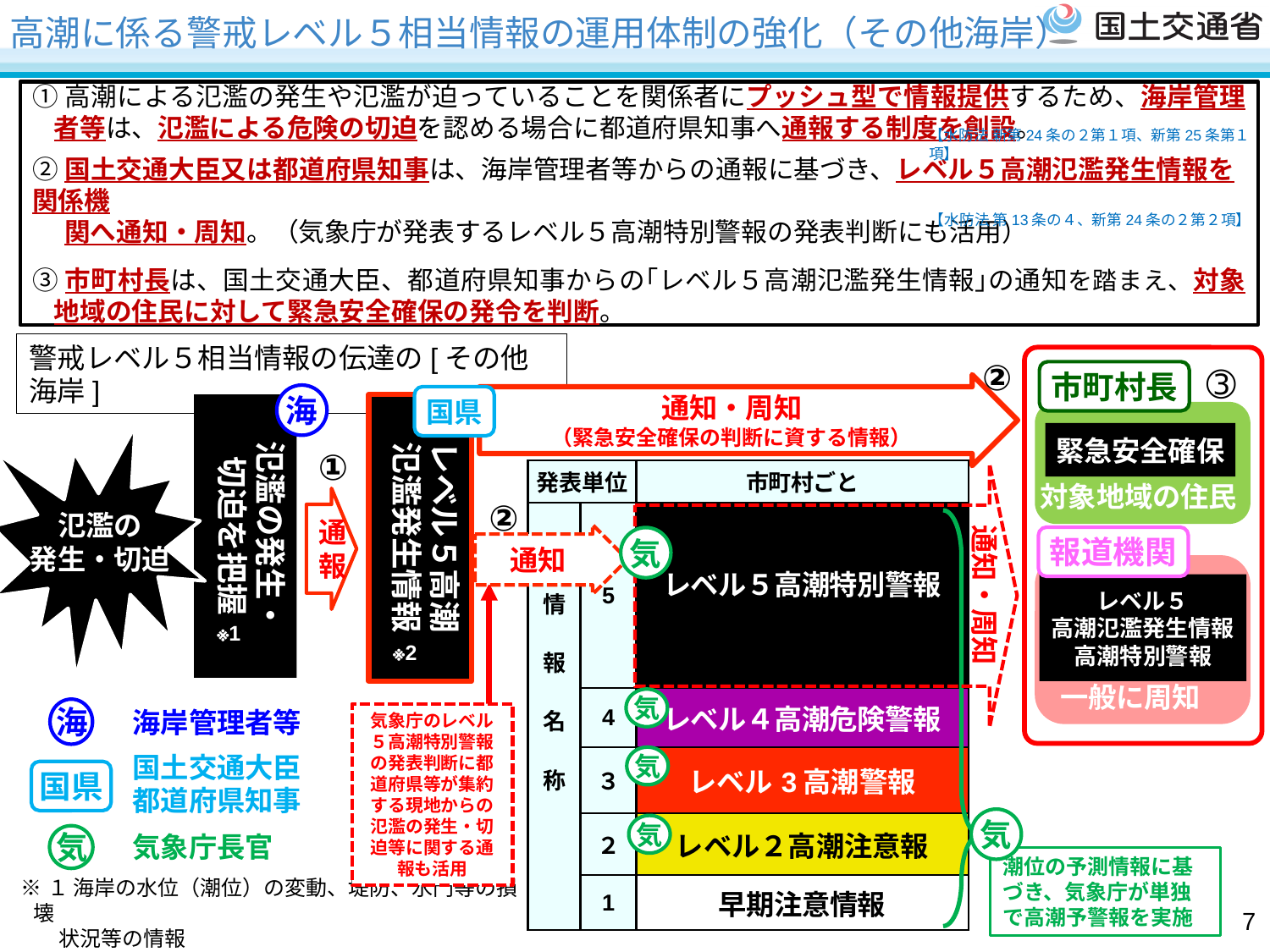

高潮に係る警戒レベル５相当情報の運用体制の強化（その他海岸）
①高潮による氾濫の発生や氾濫が迫っていることを関係者にプッシュ型で情報提供するため、海岸管理者等は、氾濫による危険の切迫を認める場合に都道府県知事へ通報する制度を創設。
②国土交通大臣又は都道府県知事は、海岸管理者等からの通報に基づき、レベル５高潮氾濫発生情報を関係機
　 関へ通知・周知。（気象庁が発表するレベル５高潮特別警報の発表判断にも活用）

➂市町村長は、国土交通大臣、都道府県知事からの｢レベル５高潮氾濫発生情報｣の通知を踏まえ、対象地域の住民に対して緊急安全確保の発令を判断。
【水防法 新第24条の２第１項、新第25条第１項】
【水防法 第13条の４、新第24条の２第２項】
警戒レベル５相当情報の伝達の[その他海岸]

②
➂
市町村長
通知・周知
（緊急安全確保の判断に資する情報）
海
国県
氾濫の発生・
切迫を把握
レベル５高潮
氾濫発生情報

緊急安全確保

氾濫の
発生・切迫
①
対象地域の住民
対象地域の住民
| 発表単位 |  | 市町村ごと |
| --- | --- | --- |
| 情 報 名 称 | 5 | レベル５高潮特別警報 |
|  | 4 | レベル４高潮危険警報 |
|  | ３ | レベル3高潮警報 |
|  | ２ | レベル２高潮注意報 |
|  | 1 | 早期注意情報 |

通報
②

通知・周知
通知
報道機関
気

レベル５
高潮氾濫発生情報
高潮特別警報

※1
※2
一般に周知
気
海
海岸管理者等
気象庁のレベル５高潮特別警報の発表判断に都道府県等が集約する現地からの氾濫の発生・切迫等に関する通報も活用
国土交通大臣
都道府県知事
気
国県
気
気
気象庁長官
気
潮位の予測情報に基づき、気象庁が単独で高潮予警報を実施
※１ 海岸の水位（潮位）の変動、堤防、水門等の損壊
       状況等の情報
※２ 水位周知海岸での運用を含む
7